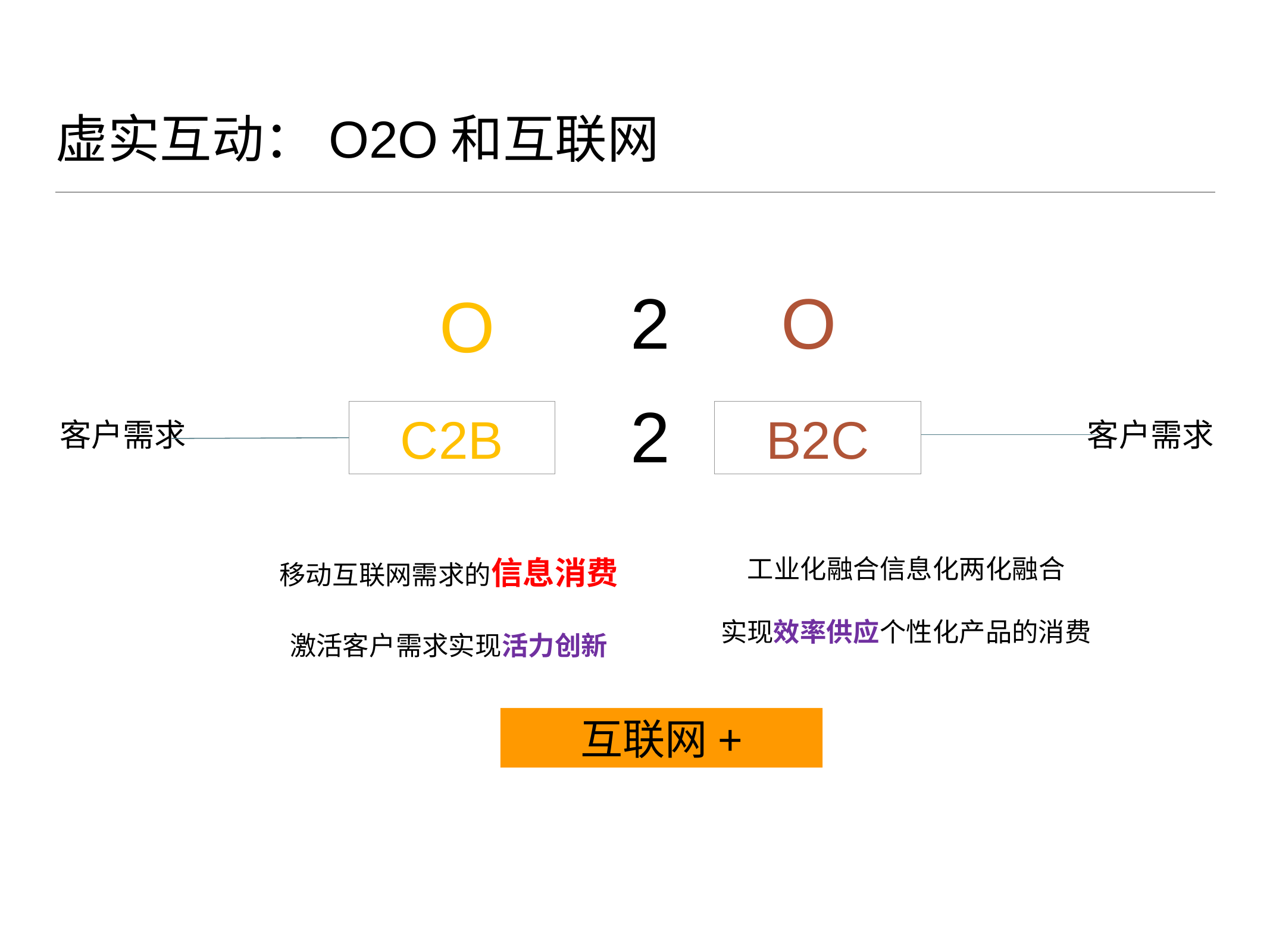

# 虚实互动：O2O和互联网
2
O
O
2
C2B
B2C
客户需求
客户需求
工业化融合信息化两化融合

实现效率供应个性化产品的消费
移动互联网需求的信息消费

激活客户需求实现活力创新
互联网+